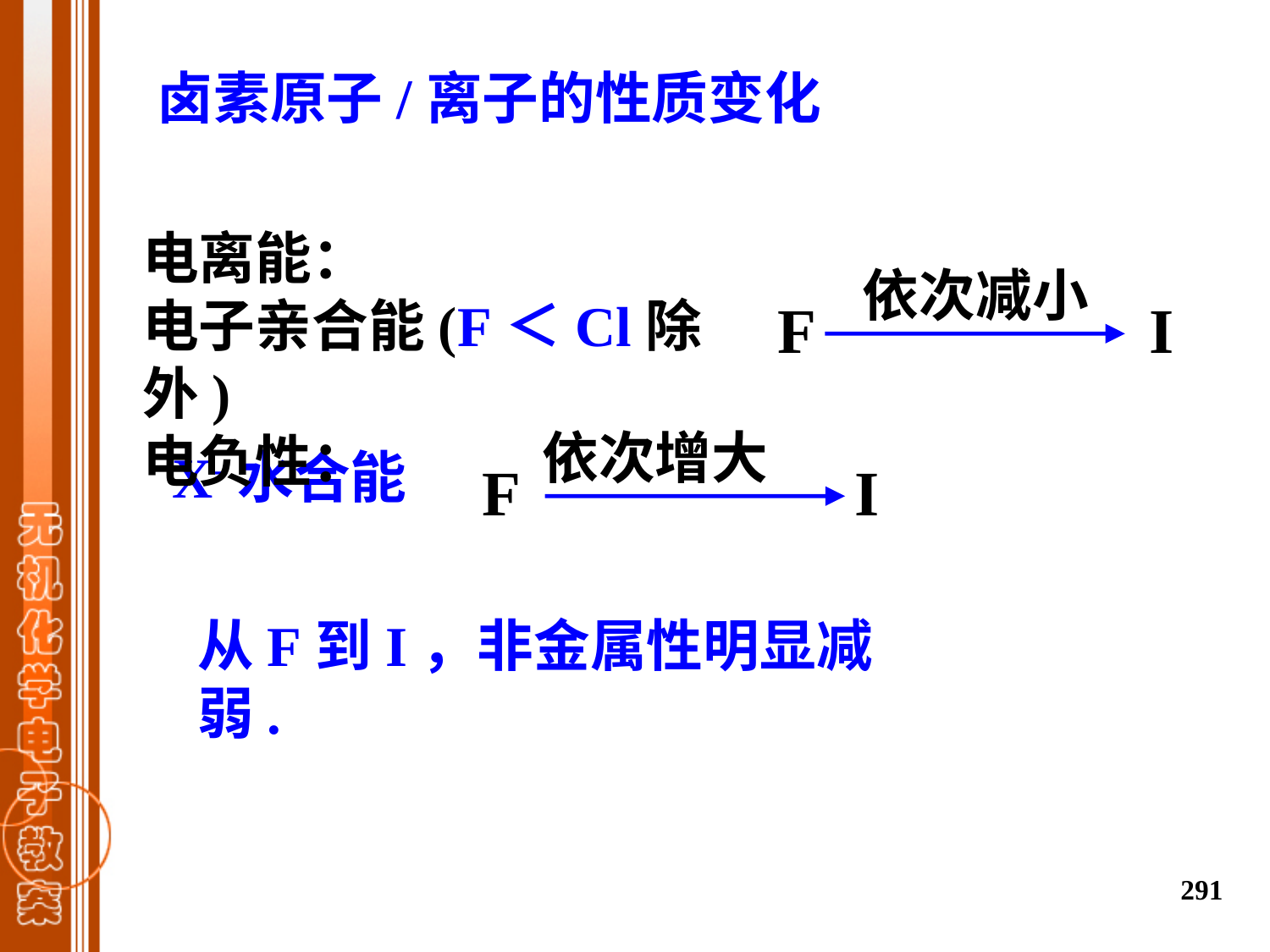

卤素原子/离子的性质变化
电离能：
电子亲合能(F＜Cl除外)
电负性：
依次减小
F                     I

依次增大
F                     I

X-水合能
从F到I，非金属性明显减弱.
291